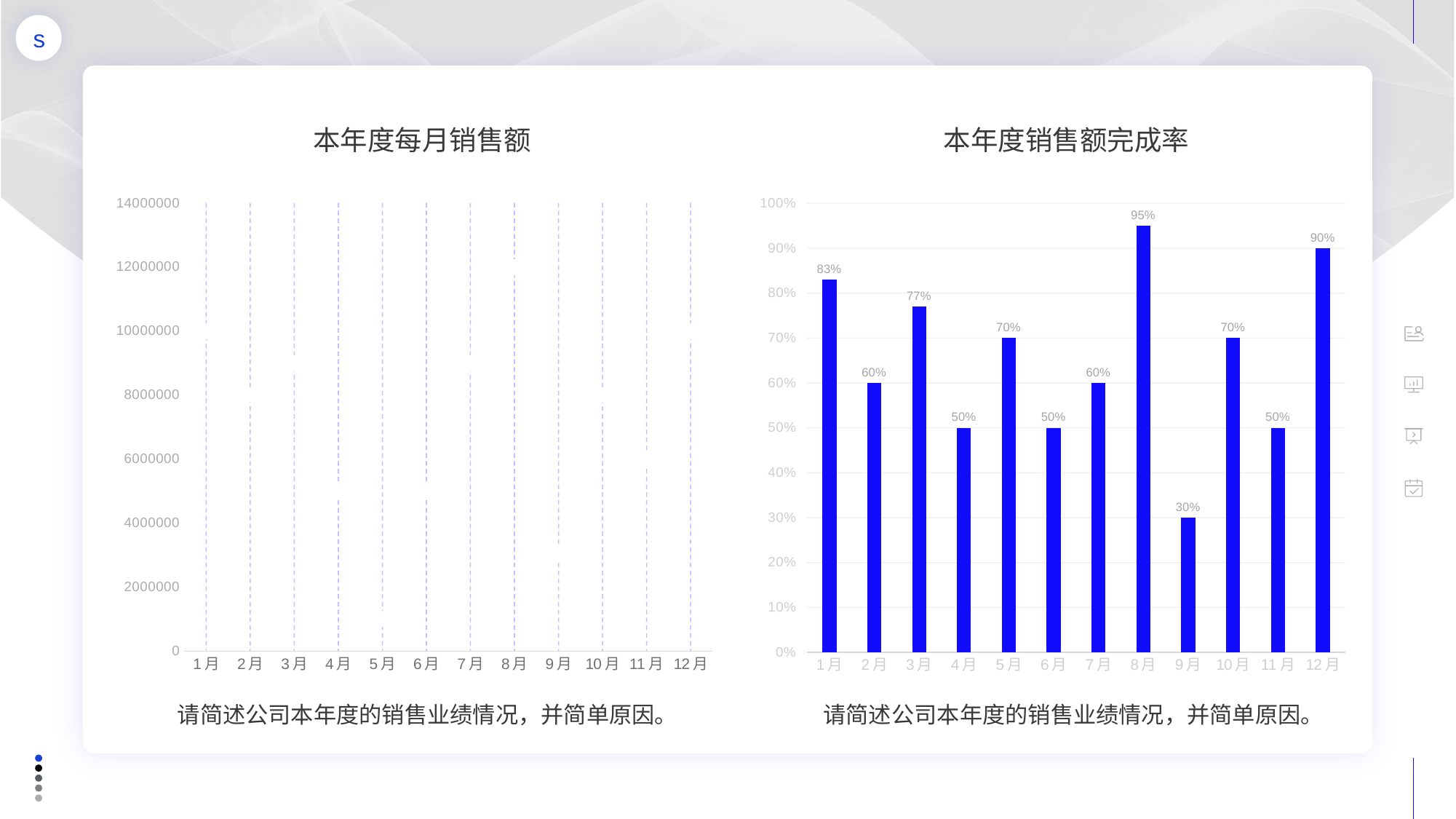

### Chart: 本年度每月销售额

| Category | 列1 |
|---|---|
| 1月 | 10000000.0 |
| 2月 | 8000000.0 |
| 3月 | 9000000.0 |
| 4月 | 5000000.0 |
| 5月 | 1000000.0 |
| 6月 | 5000000.0 |
| 7月 | 9000000.0 |
| 8月 | 12000000.0 |
| 9月 | 3000000.0 |
| 10月 | 8000000.0 |
| 11月 | 6000000.0 |
| 12月 | 10000000.0 |

### Chart: 本年度销售额完成率

| Category | 系列 1 |
|---|---|
| 1月 | 0.83 |
| 2月 | 0.6 |
| 3月 | 0.77 |
| 4月 | 0.5 |
| 5月 | 0.7 |
| 6月 | 0.5 |
| 7月 | 0.6 |
| 8月 | 0.95 |
| 9月 | 0.3 |
| 10月 | 0.7 |
| 11月 | 0.5 |
| 12月 | 0.9 |
请简述公司本年度的销售业绩情况，并简单原因。
请简述公司本年度的销售业绩情况，并简单原因。